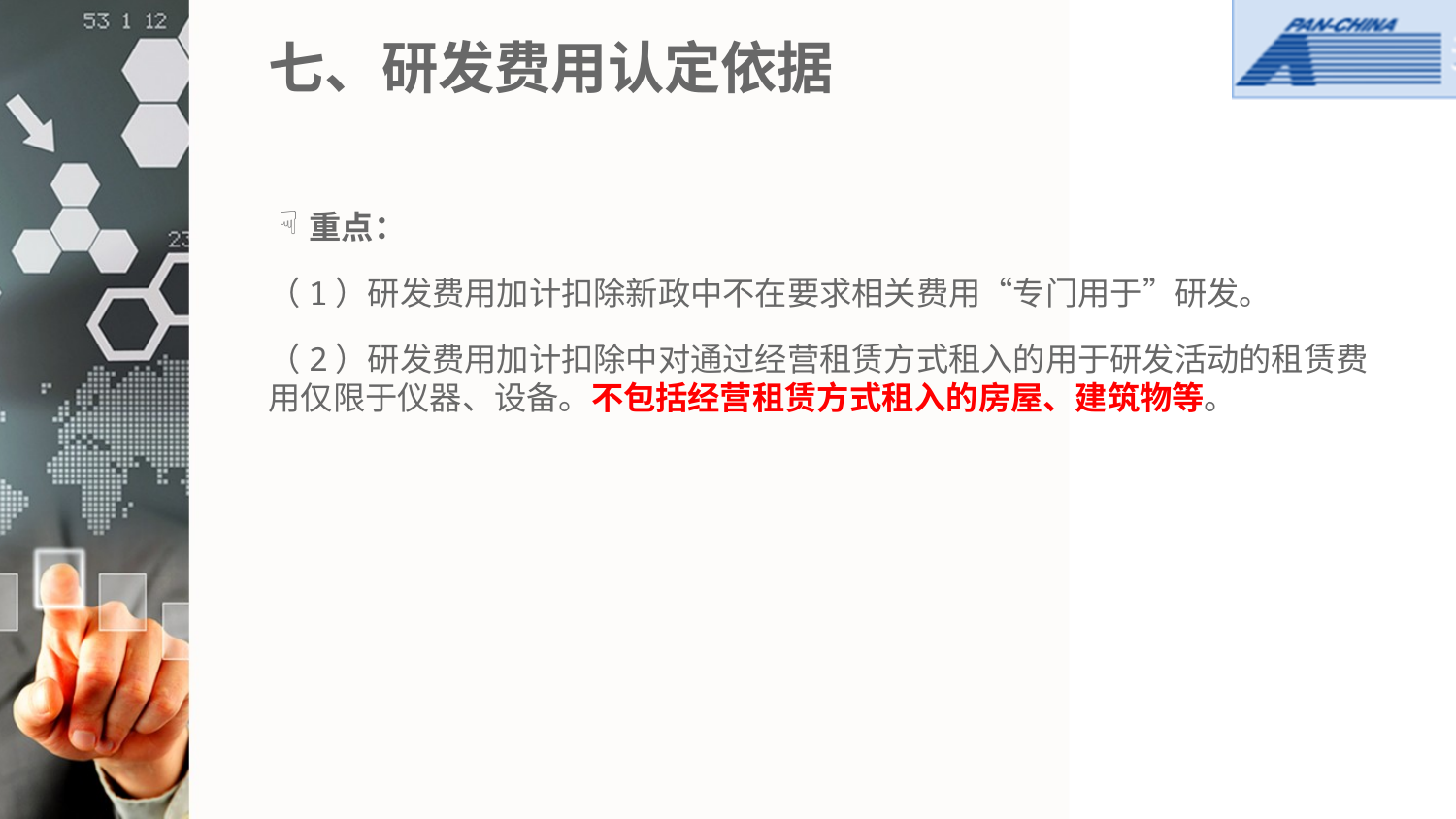

# 七、研发费用认定依据

重点：
（1）研发费用加计扣除新政中不在要求相关费用“专门用于”研发。
（2）研发费用加计扣除中对通过经营租赁方式租入的用于研发活动的租赁费用仅限于仪器、设备。不包括经营租赁方式租入的房屋、建筑物等。